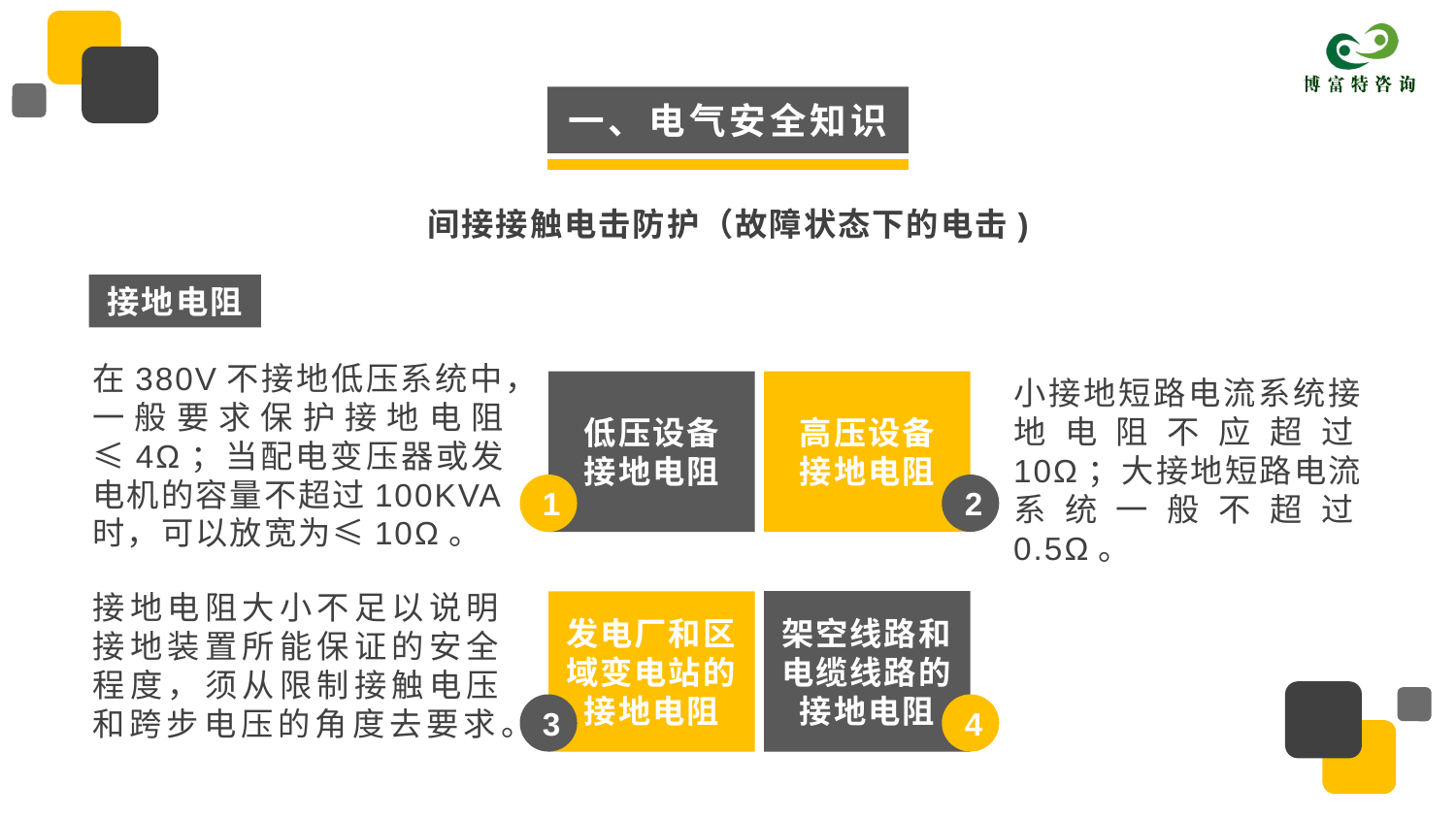

一、电气安全知识
间接接触电击防护（故障状态下的电击)
接地电阻
在380V不接地低压系统中，一般要求保护接地电阻≤4Ω；当配电变压器或发电机的容量不超过100KVA时，可以放宽为≤10Ω。
小接地短路电流系统接地电阻不应超过10Ω；大接地短路电流系统一般不超过0.5Ω。
高压设备
接地电阻
2
低压设备
接地电阻
1
接地电阻大小不足以说明接地装置所能保证的安全程度，须从限制接触电压和跨步电压的角度去要求。
架空线路和电缆线路的接地电阻
4
发电厂和区域变电站的接地电阻
3